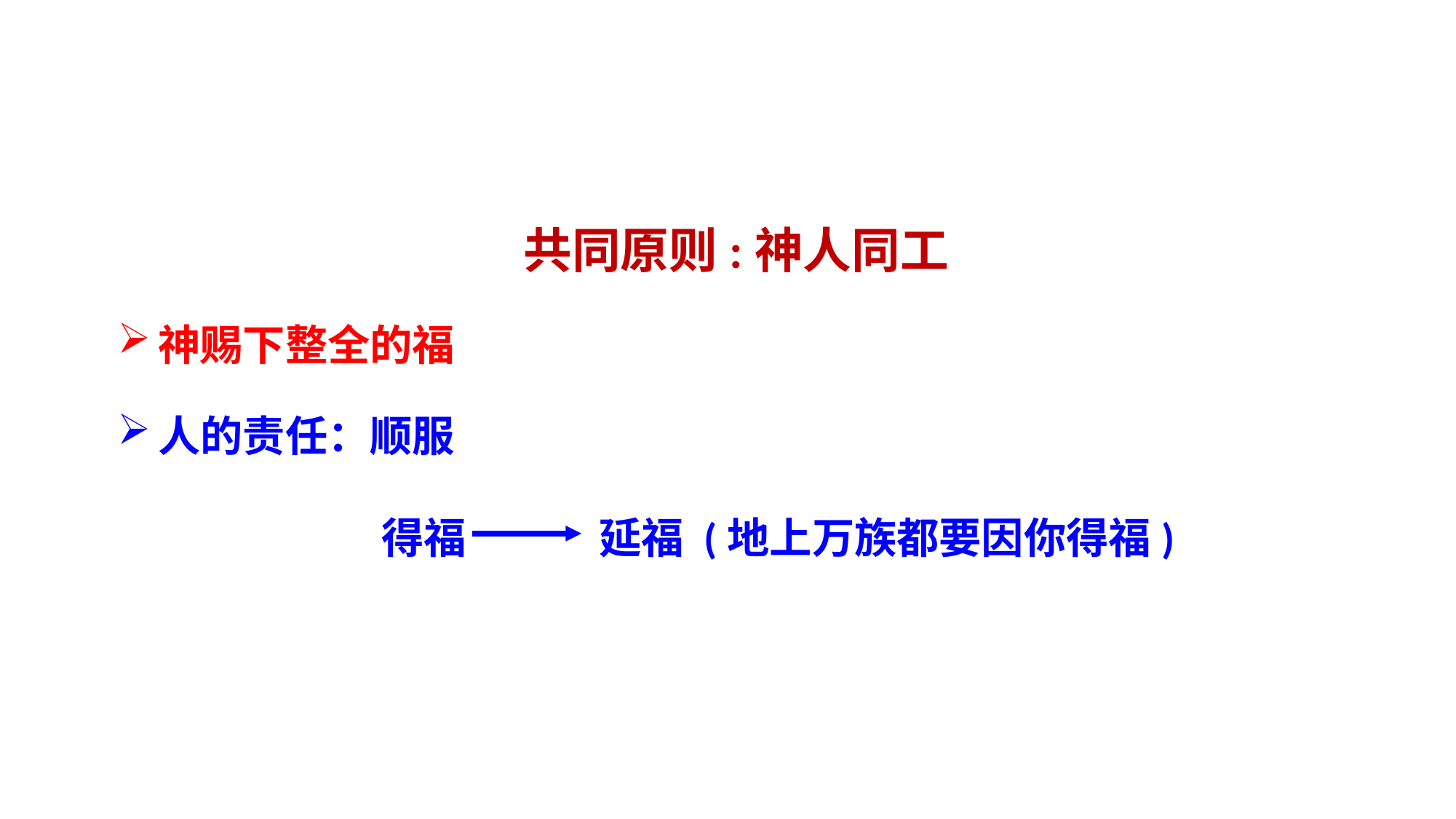

共同原则:神人同工

神赐下整全的福

人的责任：顺服

		     得福              延福 (地上万族都要因你得福)